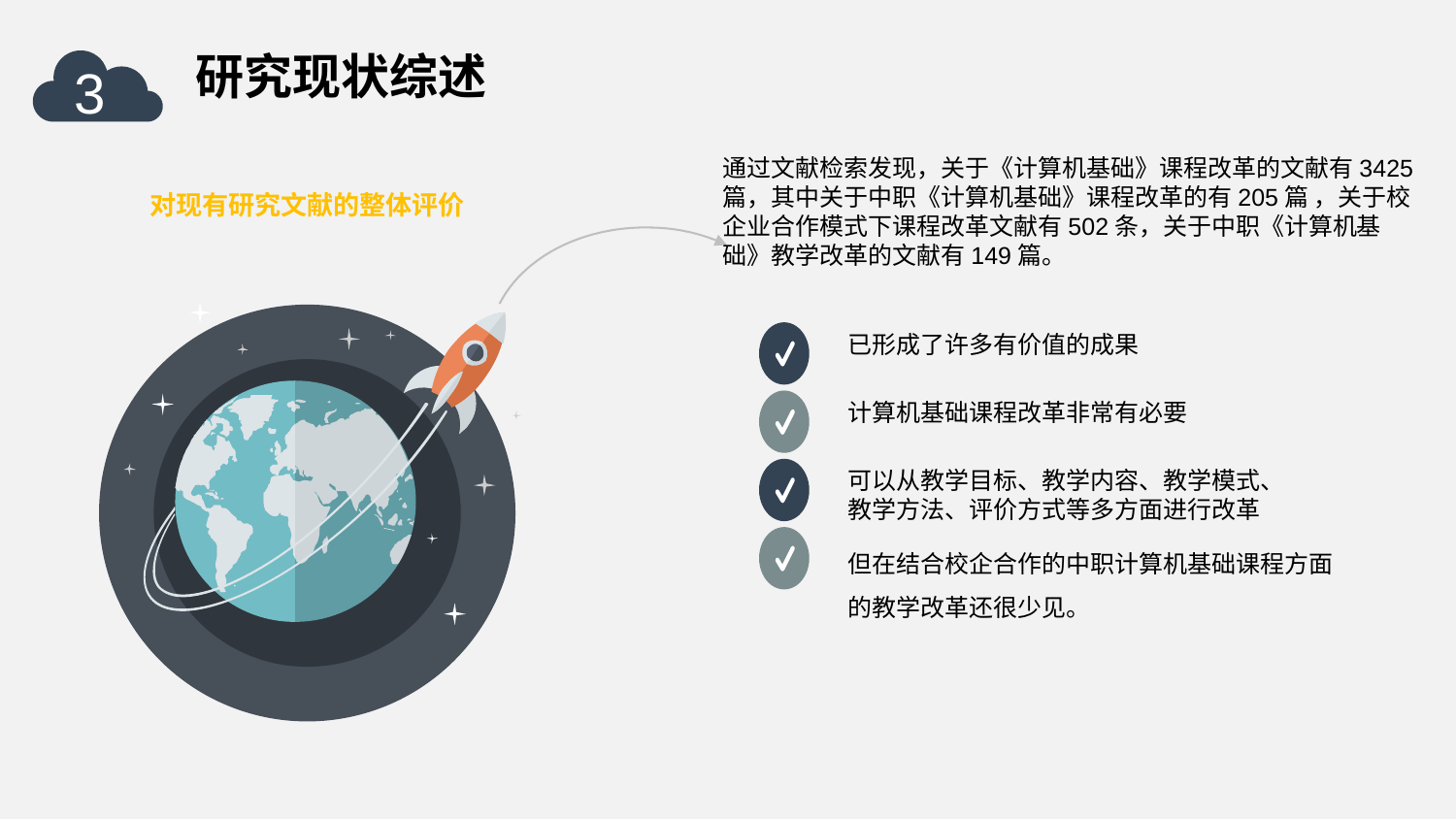

研究现状综述

3

通过文献检索发现，关于《计算机基础》课程改革的文献有3425篇，其中关于中职《计算机基础》课程改革的有205篇 ，关于校企业合作模式下课程改革文献有502条，关于中职《计算机基础》教学改革的文献有149篇。

对现有研究文献的整体评价

已形成了许多有价值的成果

计算机基础课程改革非常有必要

可以从教学目标、教学内容、教学模式、教学方法、评价方式等多方面进行改革

但在结合校企合作的中职计算机基础课程方面的教学改革还很少见。